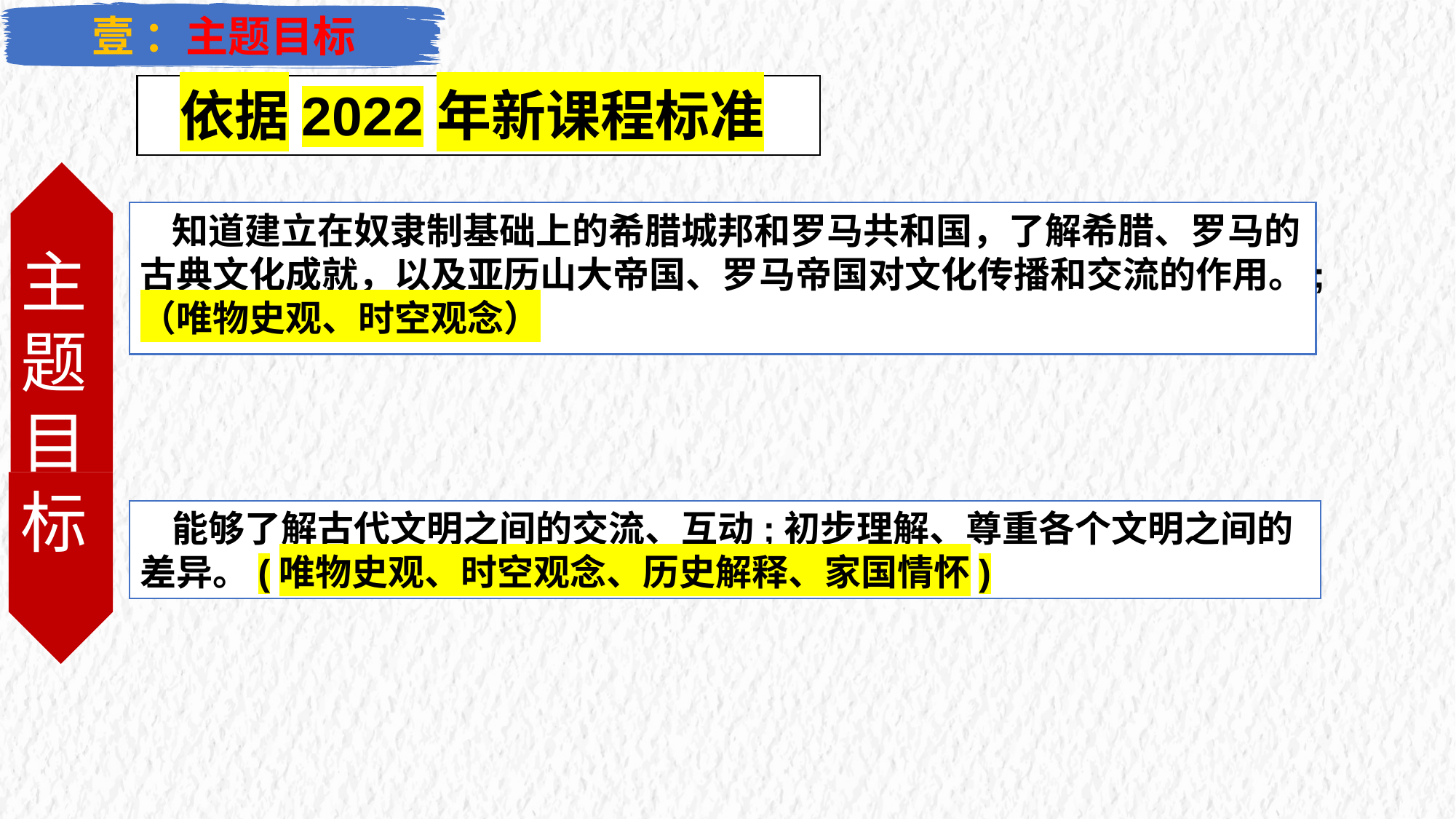

壹 ：主题目标
依据2022年新课程标准

主题目标

知道建立在奴隶制基础上的希腊城邦和罗马共和国，了解希腊、罗马的古典文化成就，以及亚历山大帝国、罗马帝国对文化传播和交流的作用。;（唯物史观、时空观念）
能够了解古代文明之间的交流、互动;初步理解、尊重各个文明之间的差异。(唯物史观、时空观念、历史解释、家国情怀)